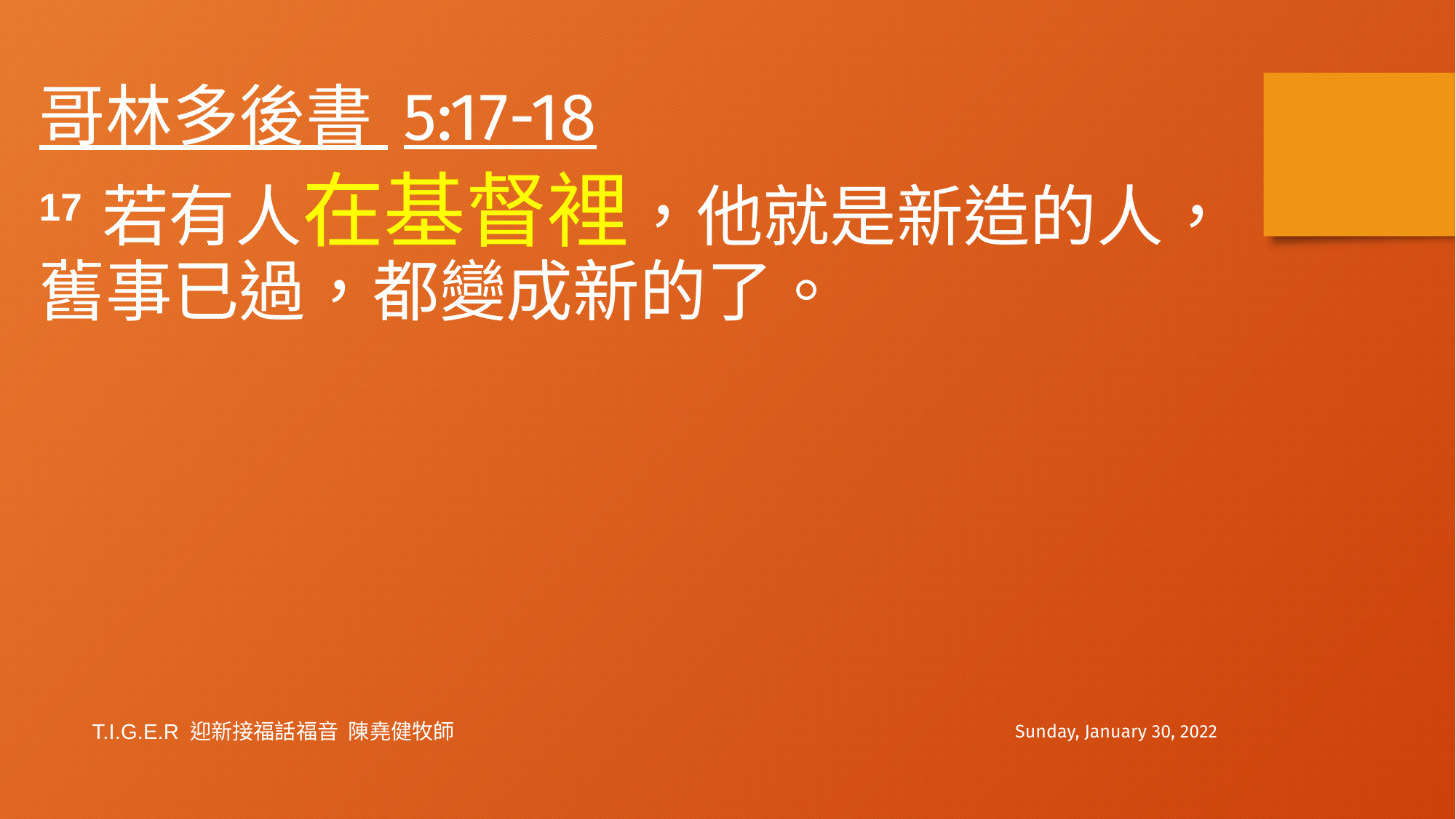

哥林多後書 5:17-18
17 若有人在基督裡，他就是新造的人，舊事已過，都變成新的了。

Sunday, January 30, 2022
T.I.G.E.R 迎新接福話福音  陳堯健牧師